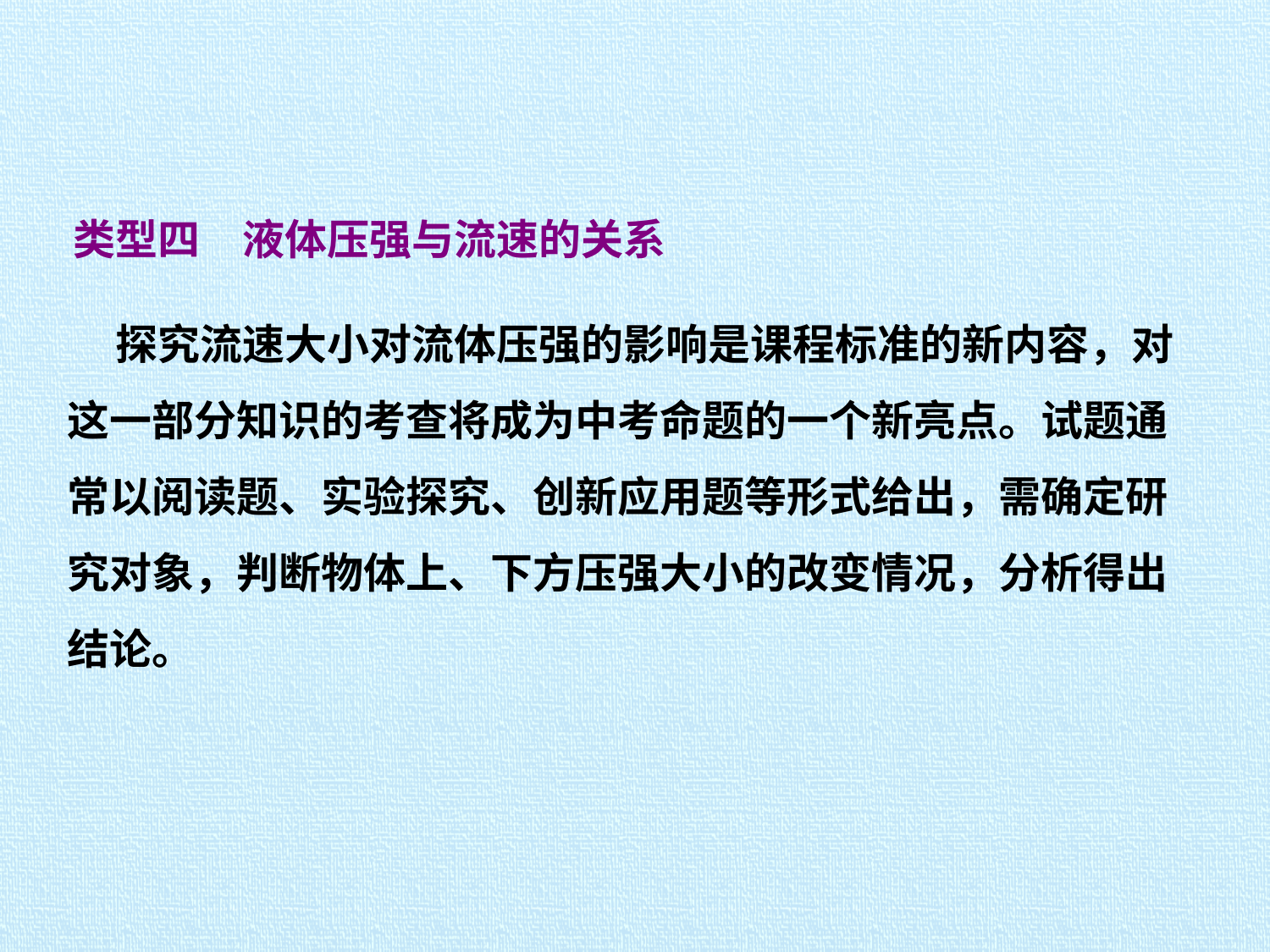

类型四　液体压强与流速的关系
    探究流速大小对流体压强的影响是课程标准的新内容，对这一部分知识的考查将成为中考命题的一个新亮点。试题通常以阅读题、实验探究、创新应用题等形式给出，需确定研究对象，判断物体上、下方压强大小的改变情况，分析得出结论。